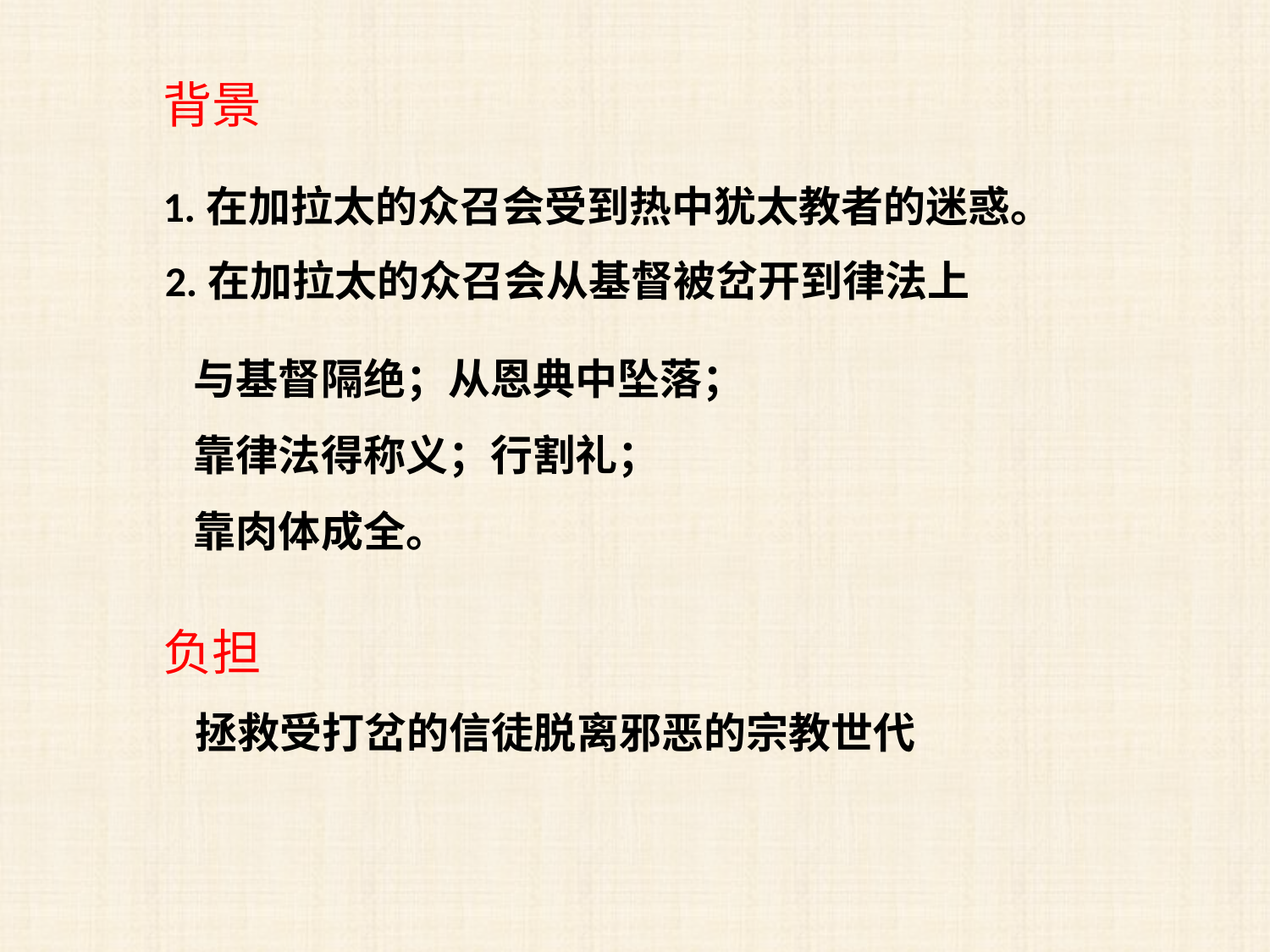

背景
1.在加拉太的众召会受到热中犹太教者的迷惑。
2.在加拉太的众召会从基督被岔开到律法上
与基督隔绝；从恩典中坠落；
靠律法得称义；行割礼；
靠肉体成全。
负担
拯救受打岔的信徒脱离邪恶的宗教世代